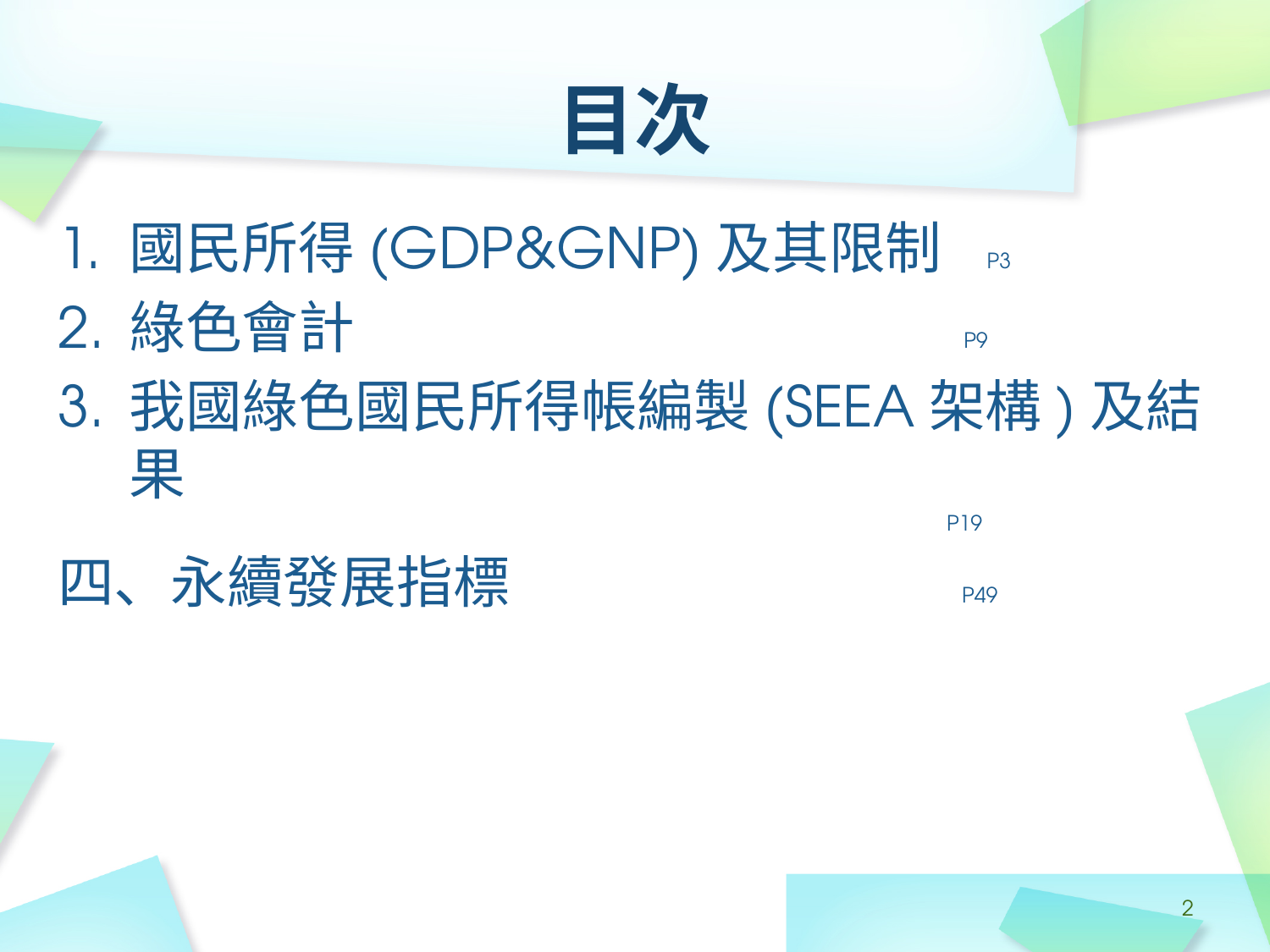

# 目次
國民所得(GDP&GNP)及其限制  P3
綠色會計                                      P9
我國綠色國民所得帳編製(SEEA架構)及結果
                                                                                                                                                      P19
四、永續發展指標                            P49

2